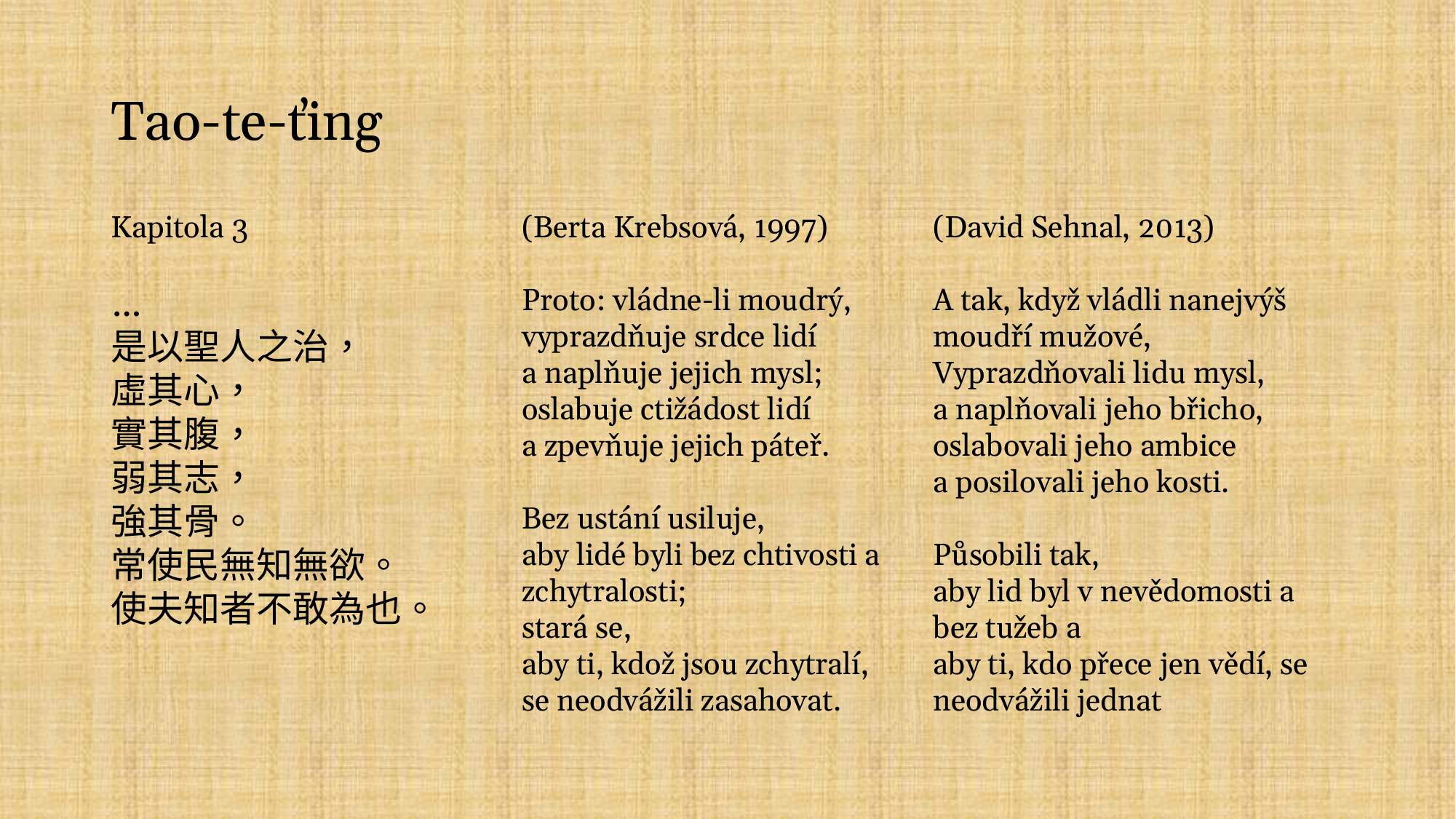

# Tao-te-ťing
Kapitola 3

…
是以聖人之治，
虛其心，
實其腹，
弱其志，
強其骨。
常使民無知無欲。
使夫知者不敢為也。

(Berta Krebsová, 1997)

Proto: vládne-li moudrý,
vyprazdňuje srdce lidí
a naplňuje jejich mysl;
oslabuje ctižádost lidí
a zpevňuje jejich páteř.

Bez ustání usiluje,
aby lidé byli bez chtivosti a zchytralosti;
stará se,
aby ti, kdož jsou zchytralí,
se neodvážili zasahovat.

(David Sehnal, 2013)

A tak, když vládli nanejvýš moudří mužové,
Vyprazdňovali lidu mysl,
a naplňovali jeho břicho,
oslabovali jeho ambice
a posilovali jeho kosti.

Působili tak,
aby lid byl v nevědomosti a bez tužeb a
aby ti, kdo přece jen vědí, se neodvážili jednat